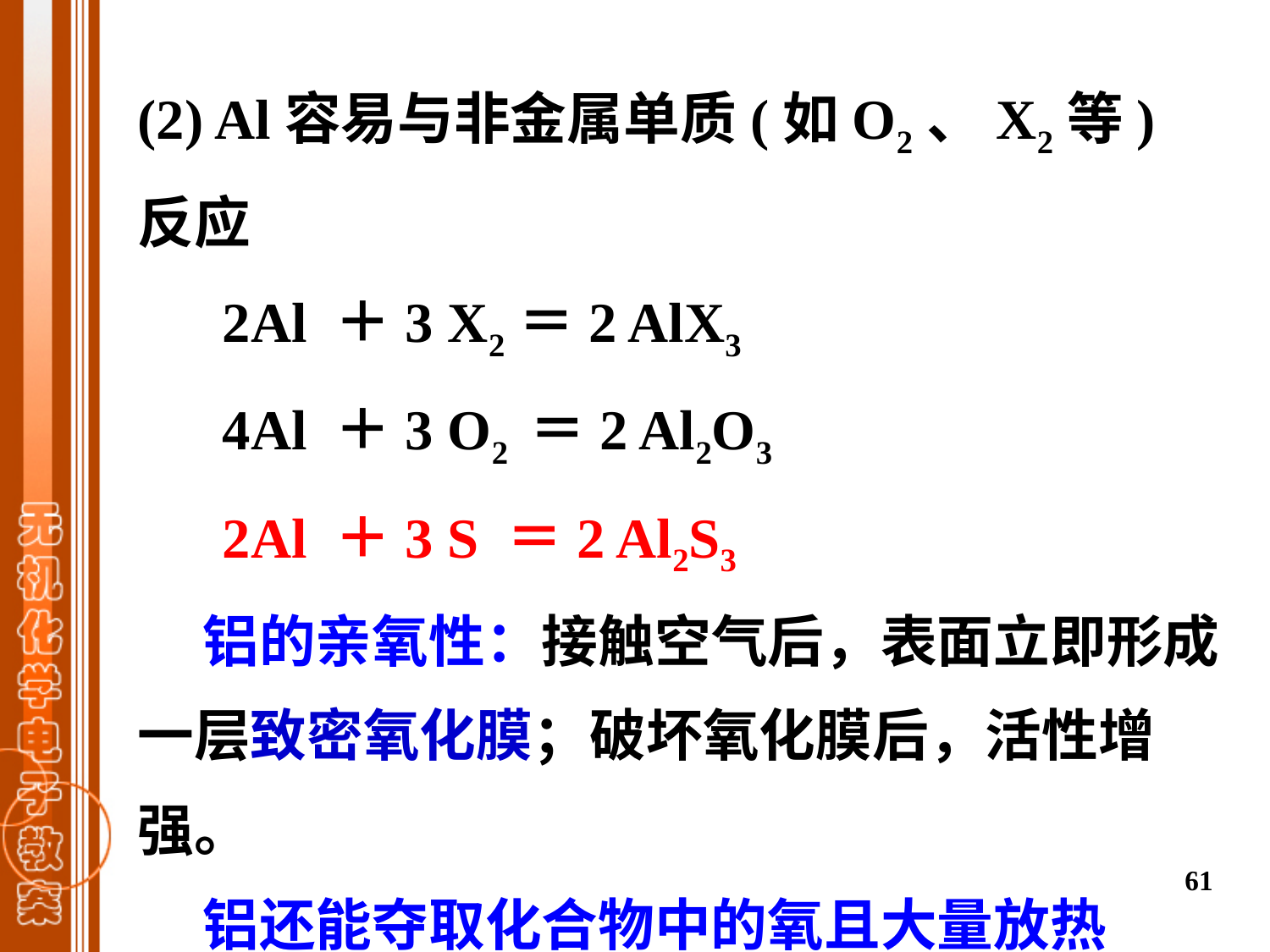

(2) Al容易与非金属单质(如O2、X2等)反应
      2Al ＋3 X2＝2 AlX3
      4Al ＋3 O2 ＝2 Al2O3
      2Al ＋3 S ＝2 Al2S3
    铝的亲氧性：接触空气后，表面立即形成一层致密氧化膜；破坏氧化膜后，活性增强。
    铝还能夺取化合物中的氧且大量放热
                                 —— 铝热反应
61